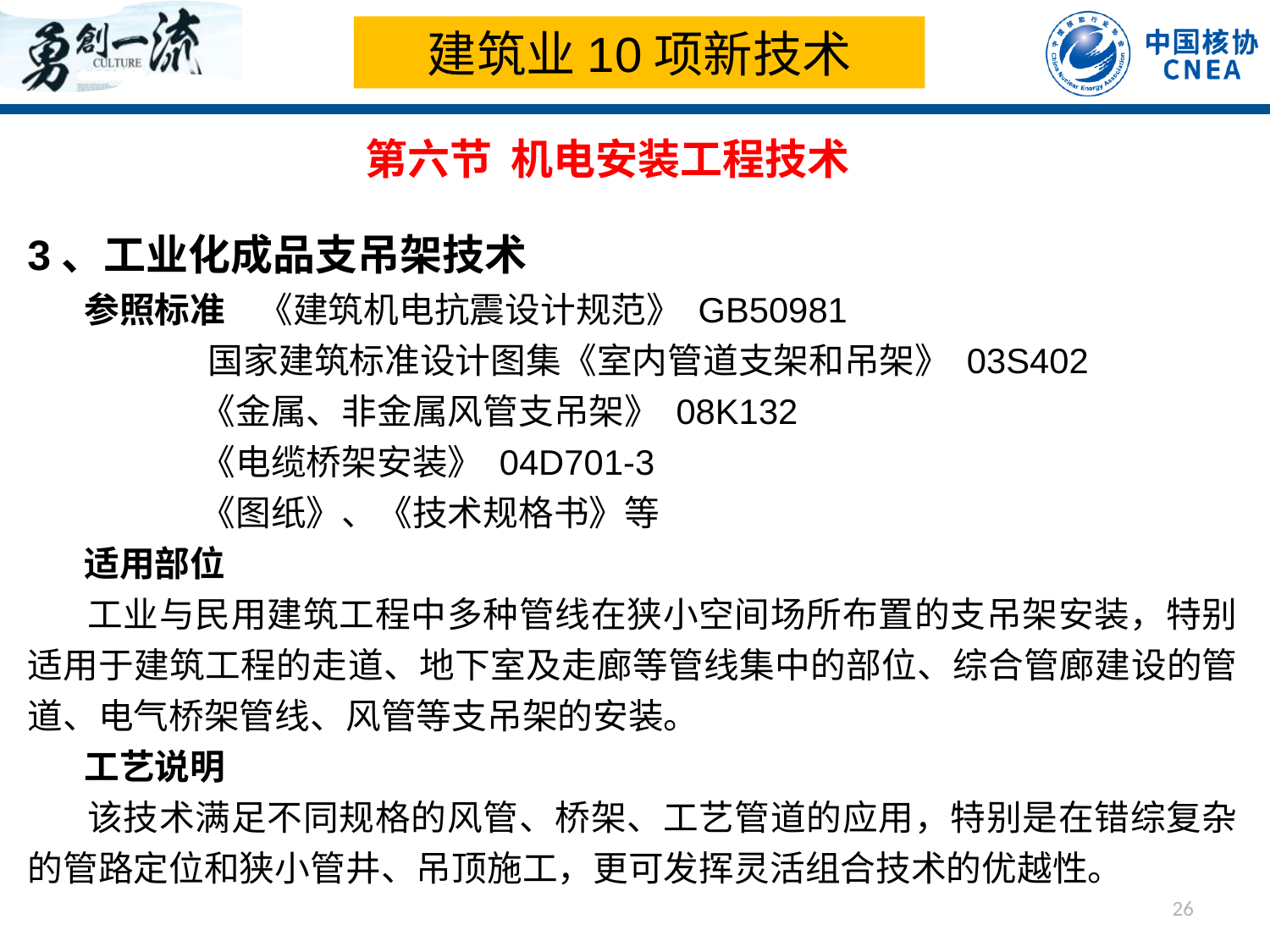

建筑业10项新技术
第六节  机电安装工程技术
3、工业化成品支吊架技术
      参照标准    《建筑机电抗震设计规范》 GB50981
                      国家建筑标准设计图集《室内管道支架和吊架》 03S402
                     《金属、非金属风管支吊架》 08K132
                     《电缆桥架安装》 04D701-3
                     《图纸》、《技术规格书》等
      适用部位
      工业与民用建筑工程中多种管线在狭小空间场所布置的支吊架安装，特别适用于建筑工程的走道、地下室及走廊等管线集中的部位、综合管廊建设的管道、电气桥架管线、风管等支吊架的安装。
      工艺说明
      该技术满足不同规格的风管、桥架、工艺管道的应用，特别是在错综复杂的管路定位和狭小管井、吊顶施工，更可发挥灵活组合技术的优越性。

26